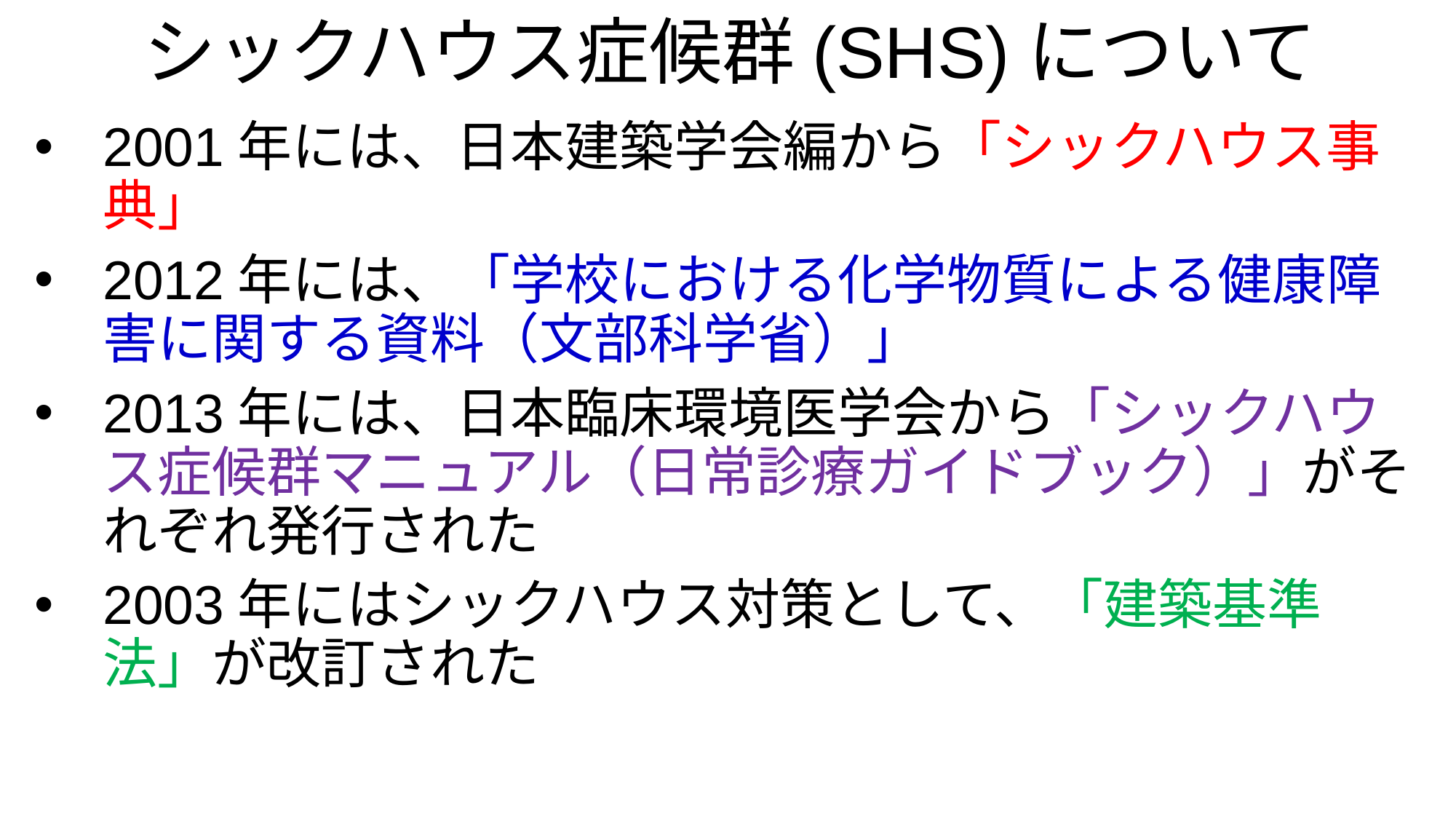

# シックハウス症候群(SHS)について
2001年には、日本建築学会編から「シックハウス事典」
2012年には、「学校における化学物質による健康障害に関する資料（文部科学省）」
2013年には、日本臨床環境医学会から「シックハウス症候群マニュアル（日常診療ガイドブック）」がそれぞれ発行された
2003年にはシックハウス対策として、「建築基準法」が改訂された